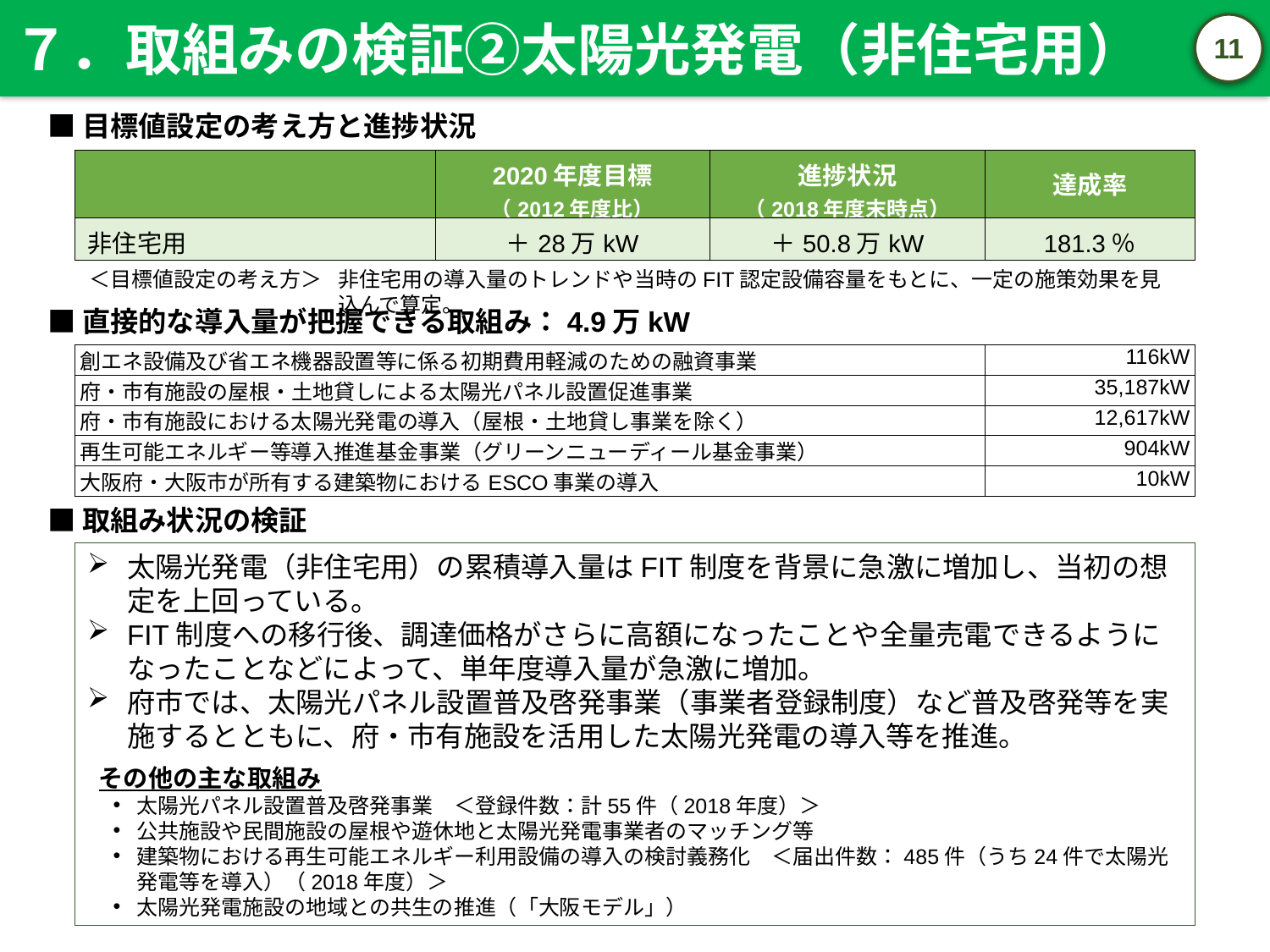

７．取組みの検証②太陽光発電（非住宅用）
11
■目標値設定の考え方と進捗状況
|  | 2020年度目標 （2012年度比） | 進捗状況 （2018年度末時点） | 達成率 |
| --- | --- | --- | --- |
| 非住宅用 | ＋28万kW | ＋50.8万kW | 181.3％ |
＜目標値設定の考え方＞	非住宅用の導入量のトレンドや当時のFIT認定設備容量をもとに、一定の施策効果を見込んで算定。
■直接的な導入量が把握できる取組み：4.9万kW
| 創エネ設備及び省エネ機器設置等に係る初期費用軽減のための融資事業 | 116kW |
| --- | --- |
| 府・市有施設の屋根・土地貸しによる太陽光パネル設置促進事業 | 35,187kW |
| 府・市有施設における太陽光発電の導入（屋根・土地貸し事業を除く） | 12,617kW |
| 再生可能エネルギー等導入推進基金事業（グリーンニューディール基金事業） | 904kW |
| 大阪府・大阪市が所有する建築物におけるESCO事業の導入 | 10kW |
■取組み状況の検証
太陽光発電（非住宅用）の累積導入量はFIT制度を背景に急激に増加し、当初の想定を上回っている。
FIT制度への移行後、調達価格がさらに高額になったことや全量売電できるようになったことなどによって、単年度導入量が急激に増加。
府市では、太陽光パネル設置普及啓発事業（事業者登録制度）など普及啓発等を実施するとともに、府・市有施設を活用した太陽光発電の導入等を推進。
その他の主な取組み
太陽光パネル設置普及啓発事業　＜登録件数：計55件（2018年度）＞
公共施設や民間施設の屋根や遊休地と太陽光発電事業者のマッチング等
建築物における再生可能エネルギー利用設備の導入の検討義務化　＜届出件数：485件（うち24件で太陽光発電等を導入）（2018年度）＞
太陽光発電施設の地域との共生の推進（「大阪モデル」）